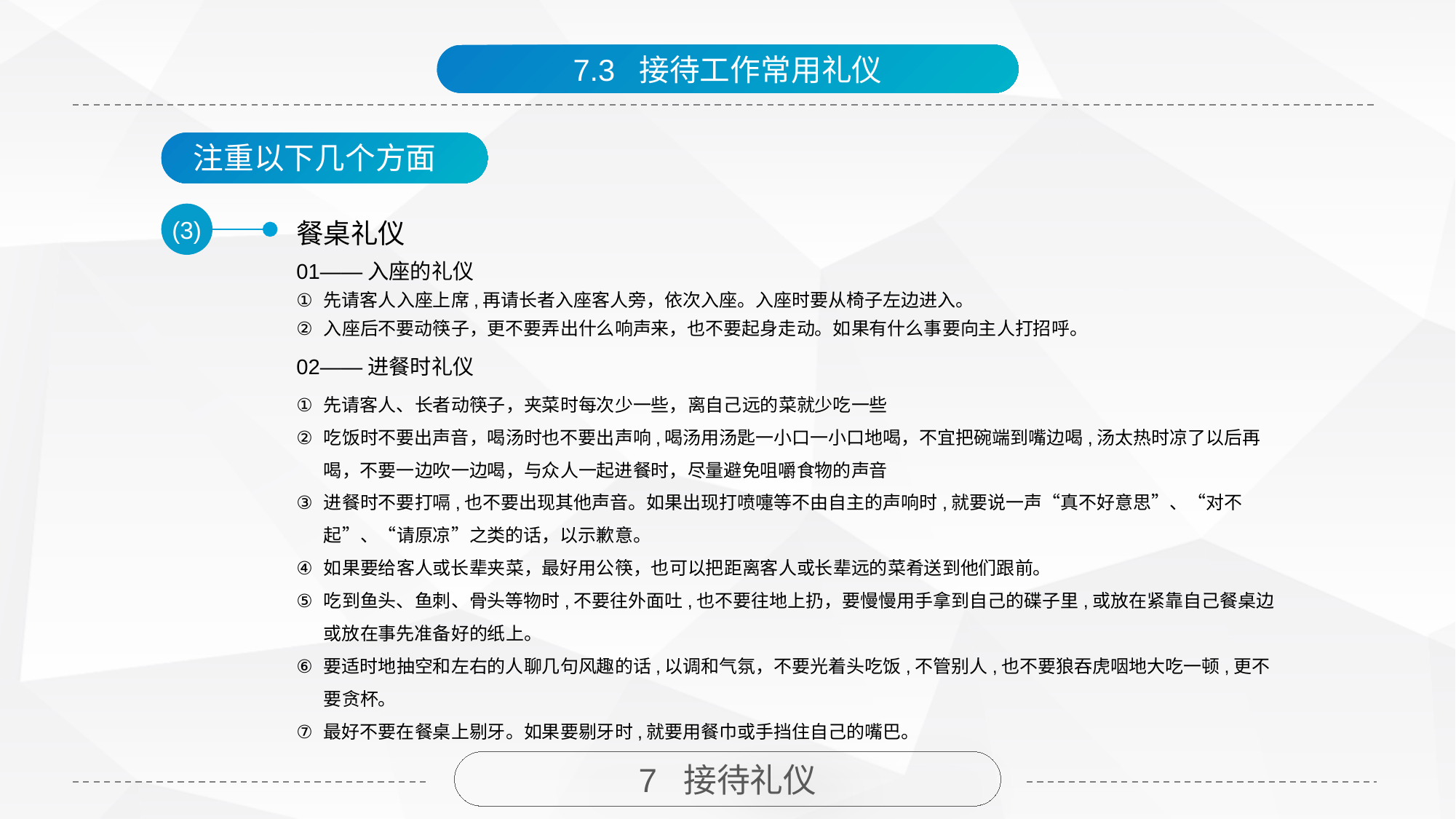

7.3  接待工作常用礼仪

注重以下几个方面
餐桌礼仪
(3)
01——入座的礼仪
先请客人入座上席,再请长者入座客人旁，依次入座。入座时要从椅子左边进入。
入座后不要动筷子，更不要弄出什么响声来，也不要起身走动。如果有什么事要向主人打招呼。
02——进餐时礼仪
先请客人、长者动筷子，夹菜时每次少一些，离自己远的菜就少吃一些
吃饭时不要出声音，喝汤时也不要出声响,喝汤用汤匙一小口一小口地喝，不宜把碗端到嘴边喝,汤太热时凉了以后再喝，不要一边吹一边喝，与众人一起进餐时，尽量避免咀嚼食物的声音
进餐时不要打嗝,也不要出现其他声音。如果出现打喷嚏等不由自主的声响时,就要说一声“真不好意思”、“对不起”、“请原凉”之类的话，以示歉意。
如果要给客人或长辈夹菜，最好用公筷，也可以把距离客人或长辈远的菜肴送到他们跟前。
吃到鱼头、鱼刺、骨头等物时,不要往外面吐,也不要往地上扔，要慢慢用手拿到自己的碟子里,或放在紧靠自己餐桌边或放在事先准备好的纸上。
要适时地抽空和左右的人聊几句风趣的话,以调和气氛，不要光着头吃饭,不管别人,也不要狼吞虎咽地大吃一顿,更不要贪杯。
最好不要在餐桌上剔牙。如果要剔牙时,就要用餐巾或手挡住自己的嘴巴。
7  接待礼仪